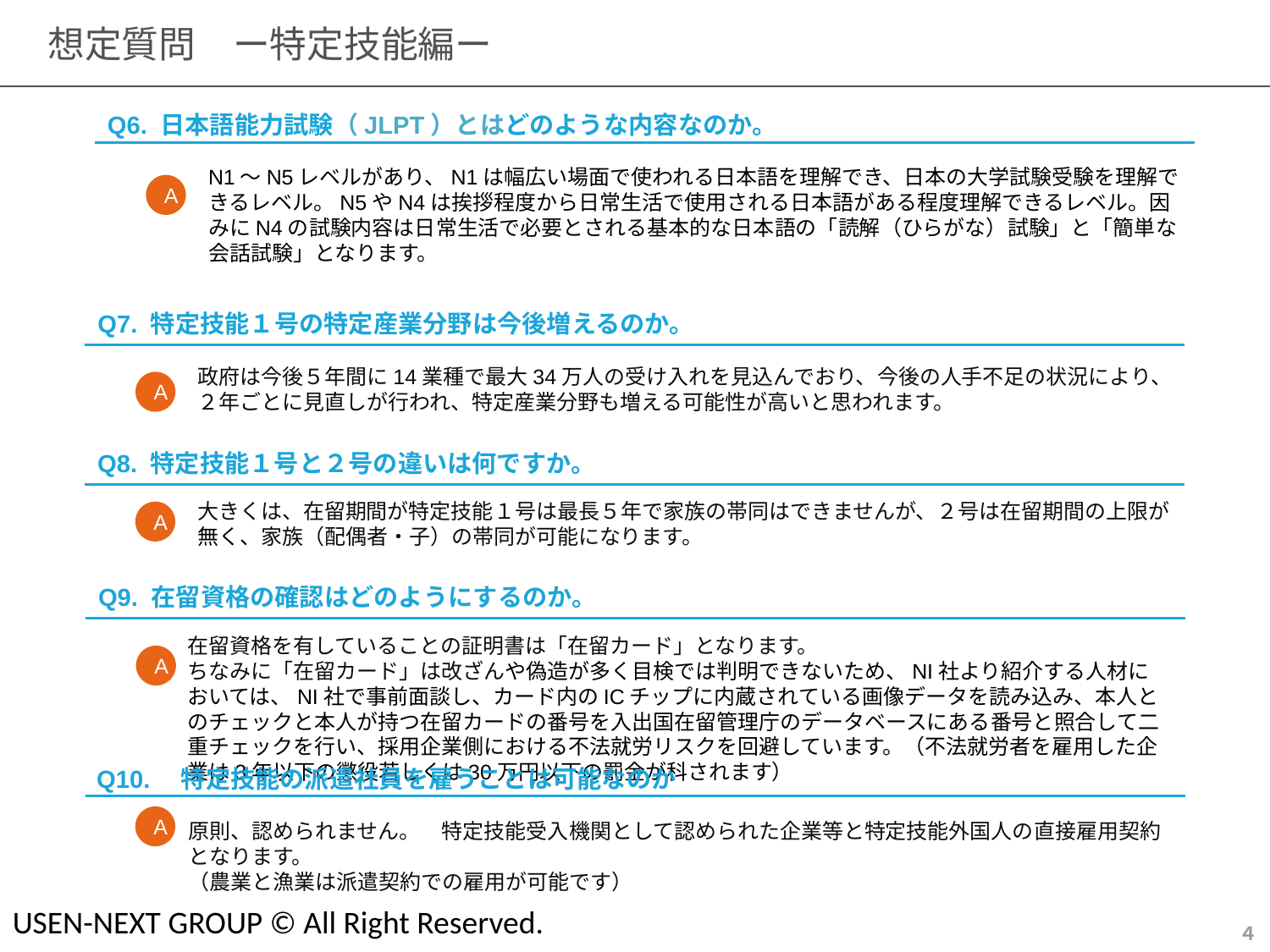

# 想定質問　ー特定技能編ー
Q6. 日本語能力試験（JLPT）とはどのような内容なのか。
N1～N5レベルがあり、N1は幅広い場面で使われる日本語を理解でき、日本の大学試験受験を理解できるレベル。N5やN4は挨拶程度から日常生活で使用される日本語がある程度理解できるレベル。因みにN4の試験内容は日常生活で必要とされる基本的な日本語の「読解（ひらがな）試験」と「簡単な会話試験」となります。

A
Q7. 特定技能１号の特定産業分野は今後増えるのか。
政府は今後５年間に14業種で最大34万人の受け入れを見込んでおり、今後の人手不足の状況により、２年ごとに見直しが行われ、特定産業分野も増える可能性が高いと思われます。
A
Q8. 特定技能１号と２号の違いは何ですか。
大きくは、在留期間が特定技能１号は最長５年で家族の帯同はできませんが、２号は在留期間の上限が無く、家族（配偶者・子）の帯同が可能になります。
A
Q9. 在留資格の確認はどのようにするのか。
在留資格を有していることの証明書は「在留カード」となります。
ちなみに「在留カード」は改ざんや偽造が多く目検では判明できないため、NI社より紹介する人材においては、NI社で事前面談し、カード内のICチップに内蔵されている画像データを読み込み、本人とのチェックと本人が持つ在留カードの番号を入出国在留管理庁のデータベースにある番号と照合して二重チェックを行い、採用企業側における不法就労リスクを回避しています。（不法就労者を雇用した企業は3年以下の懲役若しくは30万円以下の罰金が科されます）
A
Q10.　特定技能の派遣社員を雇うことは可能なのか
A
原則、認められません。　特定技能受入機関として認められた企業等と特定技能外国人の直接雇用契約となります。
（農業と漁業は派遣契約での雇用が可能です）
USEN-NEXT GROUP © All Right Reserved.
４